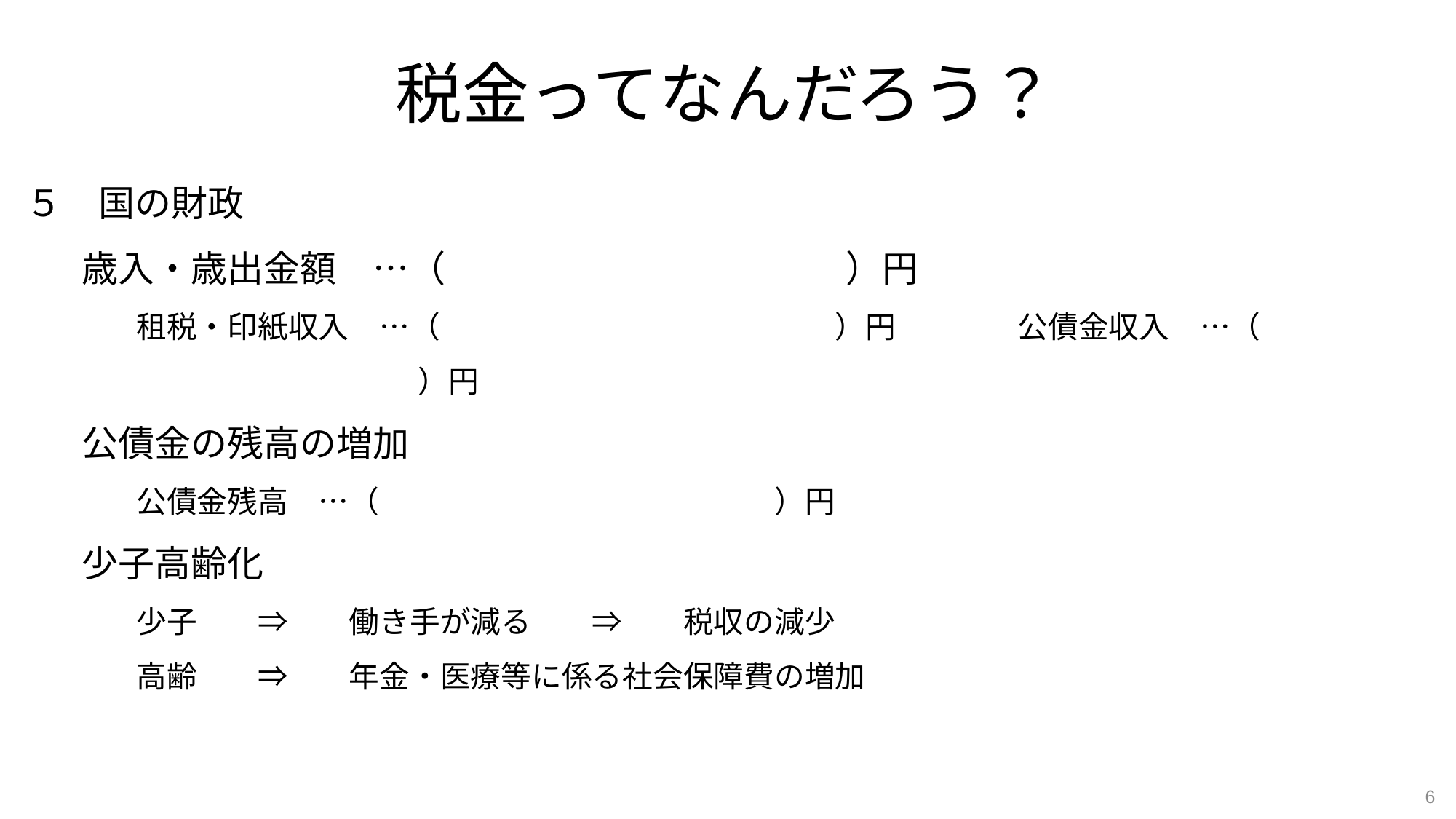

税金ってなんだろう？
５　国の財政
歳入・歳出金額　…（　　　　　　　　　　　）円
租税・印紙収入　…（　　　　　　　　　　　　　）円　　　　公債金収入　…（　　　　　　　　　　　　　）円
公債金の残高の増加
公債金残高　…（　　　　　　　　　　　　　）円
少子高齢化
少子　　⇒　　働き手が減る　　⇒　　税収の減少
高齢　　⇒　　年金・医療等に係る社会保障費の増加
6